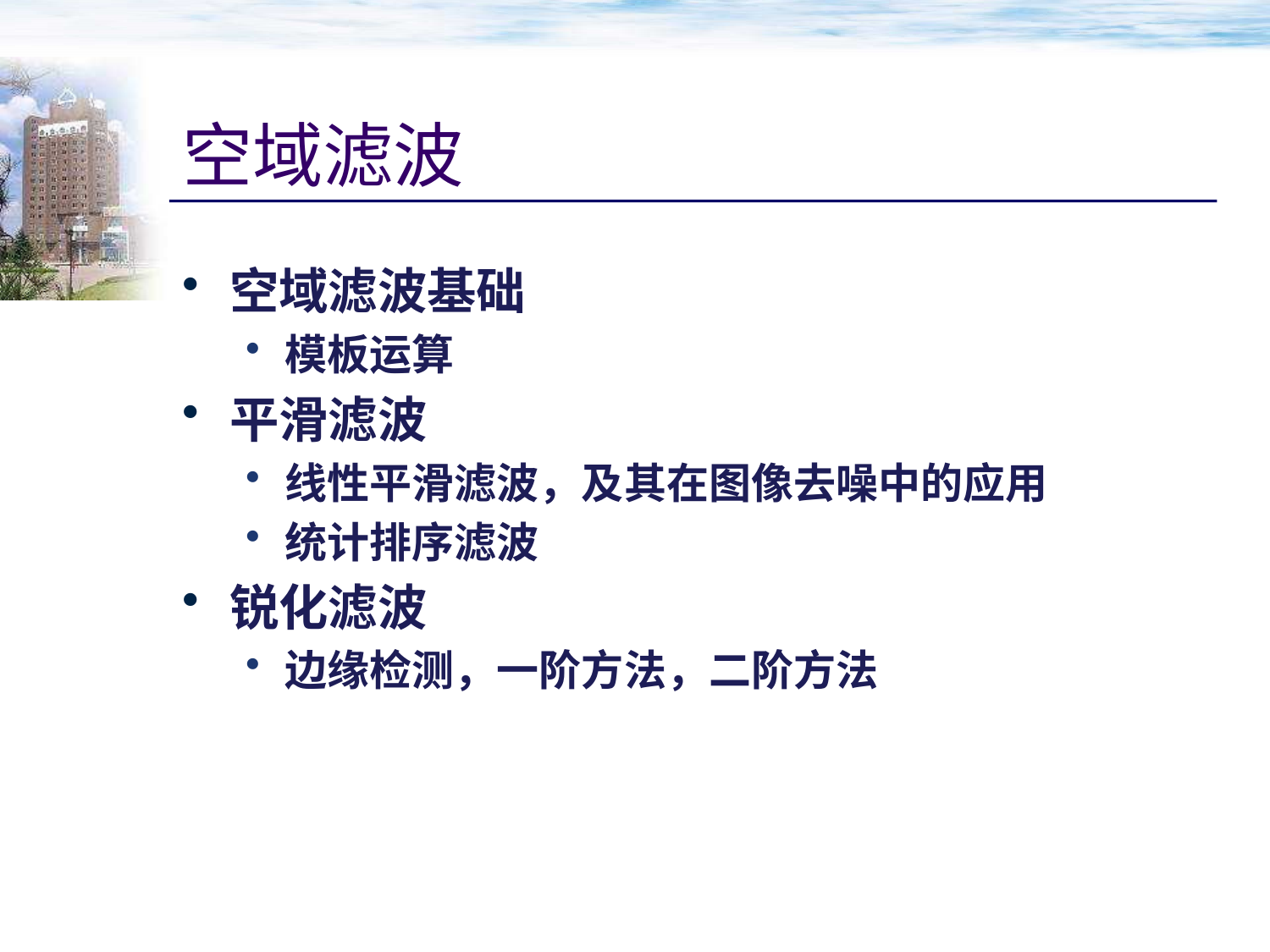

# 空域滤波
空域滤波基础
模板运算
平滑滤波
线性平滑滤波，及其在图像去噪中的应用
统计排序滤波
锐化滤波
边缘检测，一阶方法，二阶方法
6